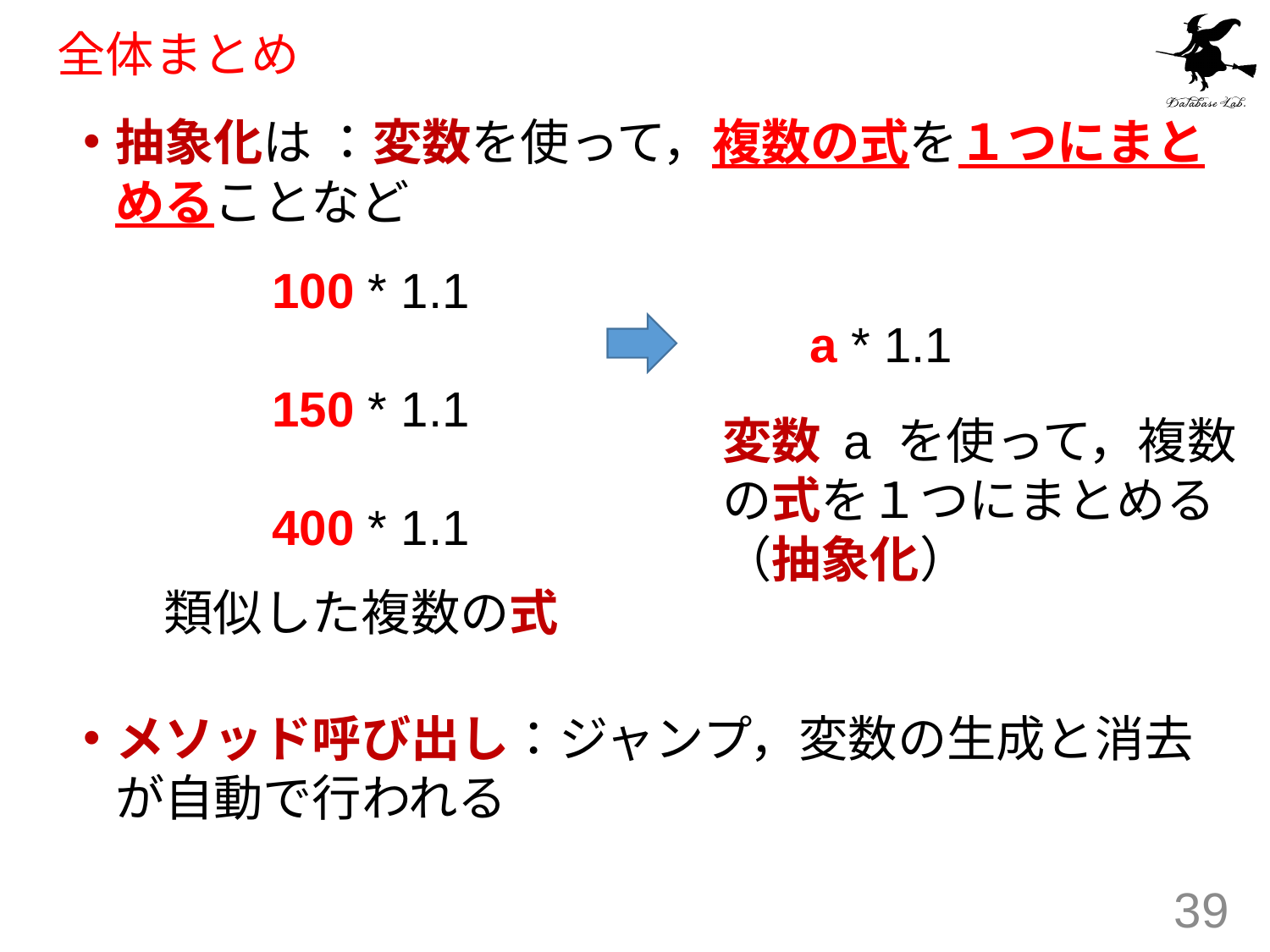

# 全体まとめ
抽象化は ：変数を使って，複数の式を１つにまとめることなど

メソッド呼び出し：ジャンプ，変数の生成と消去が自動で行われる

100 * 1.1

150 * 1.1

400 * 1.1

a * 1.1

変数 a を使って，複数の式を１つにまとめる（抽象化）
類似した複数の式
39